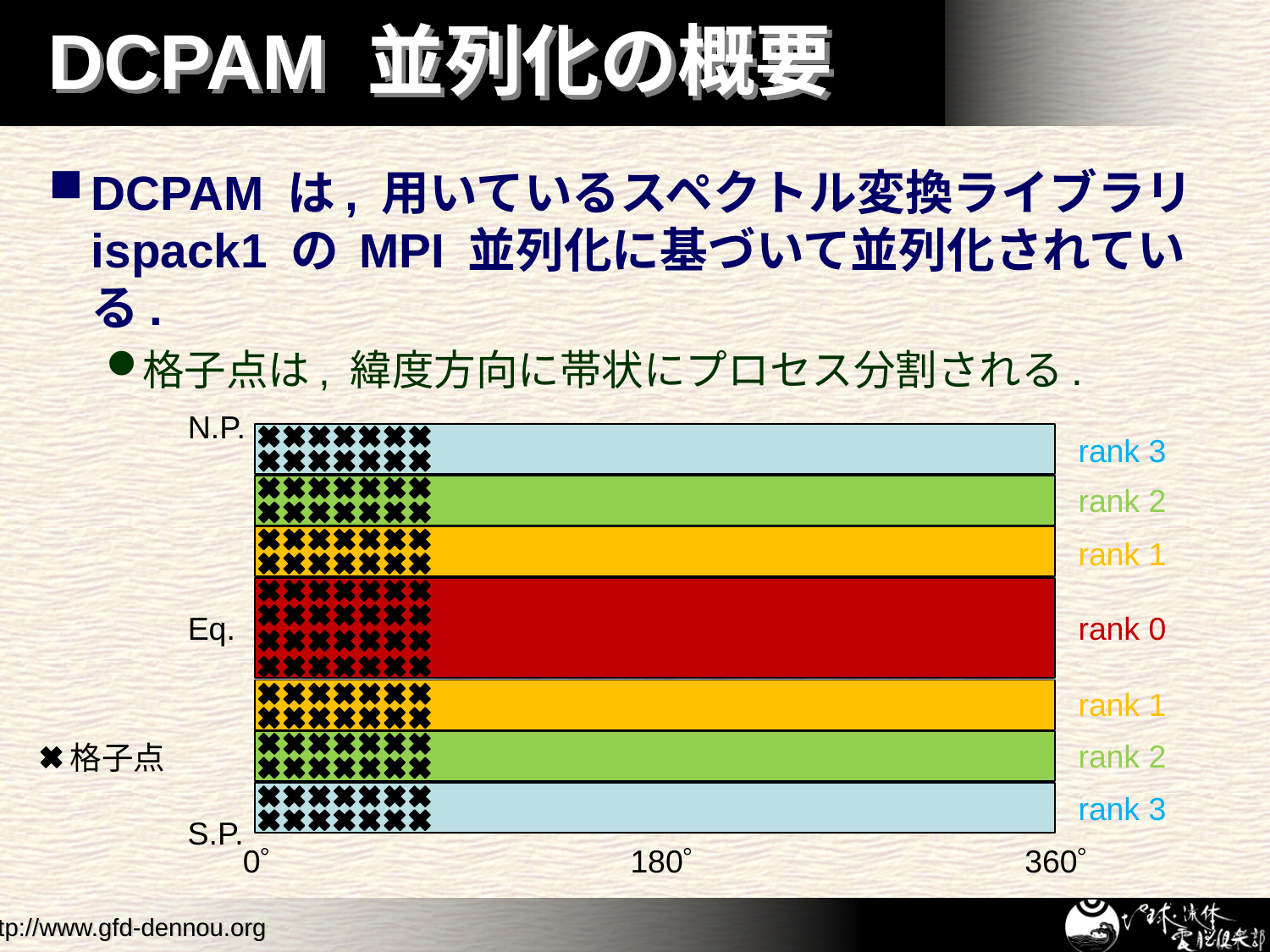

# DCPAM 並列化の概要
DCPAM は, 用いているスペクトル変換ライブラリ ispack1 の MPI 並列化に基づいて並列化されている.
格子点は, 緯度方向に帯状にプロセス分割される.

N.P.

rank 3

rank 2

rank 1

Eq.
rank 0

rank 1

rank 2
格子点

rank 3

S.P.
0°
180°
360°